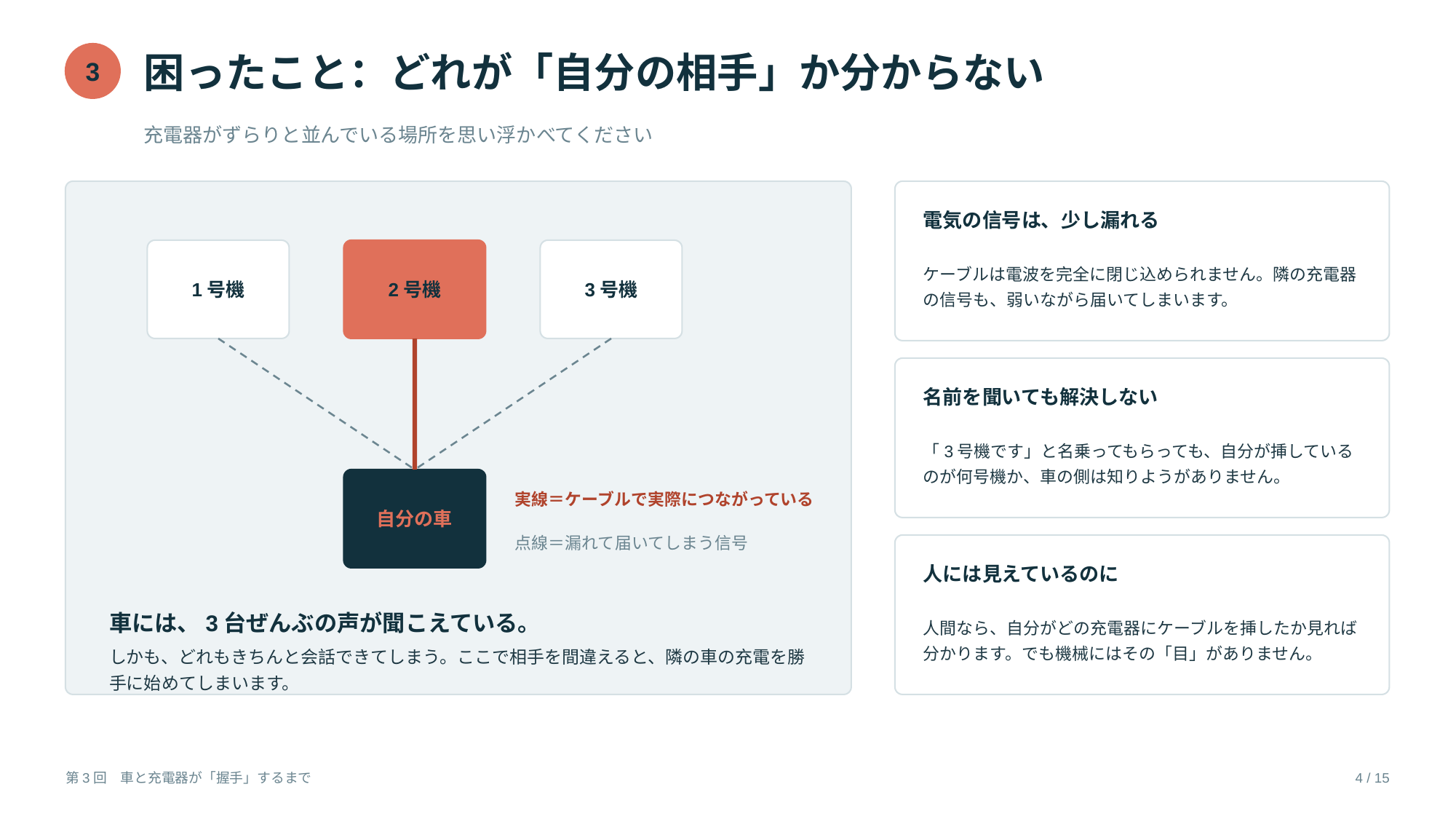

困ったこと：どれが「自分の相手」か分からない

3
充電器がずらりと並んでいる場所を思い浮かべてください

電気の信号は、少し漏れる

1号機

2号機

3号機
ケーブルは電波を完全に閉じ込められません。隣の充電器の信号も、弱いながら届いてしまいます。

名前を聞いても解決しない
「3号機です」と名乗ってもらっても、自分が挿しているのが何号機か、車の側は知りようがありません。

自分の車
実線＝ケーブルで実際につながっている
点線＝漏れて届いてしまう信号

人には見えているのに
人間なら、自分がどの充電器にケーブルを挿したか見れば分かります。でも機械にはその「目」がありません。
車には、3台ぜんぶの声が聞こえている。
しかも、どれもきちんと会話できてしまう。ここで相手を間違えると、隣の車の充電を勝手に始めてしまいます。
第3回　車と充電器が「握手」するまで
4 / 15